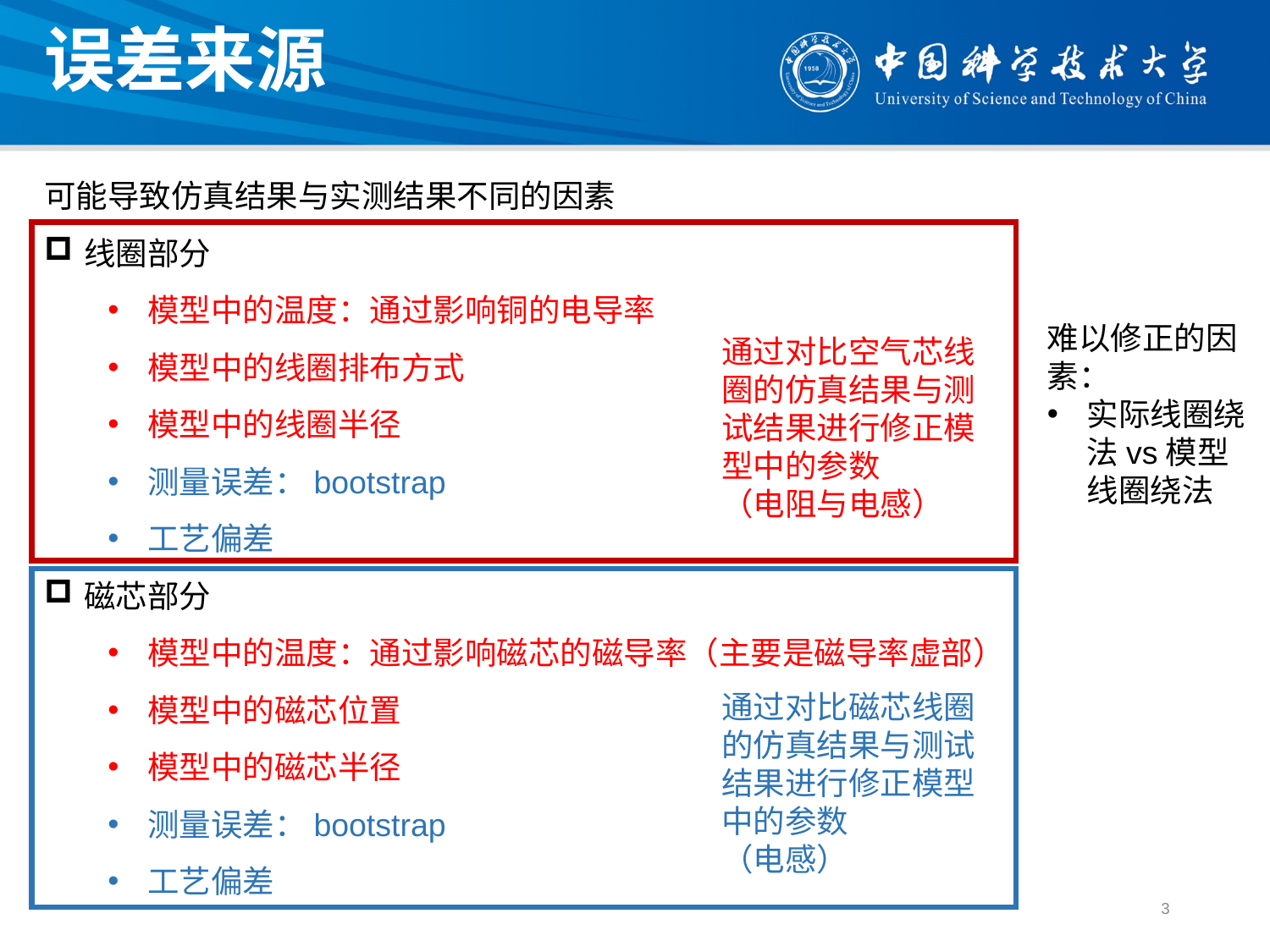

误差来源
可能导致仿真结果与实测结果不同的因素
线圈部分
模型中的温度：通过影响铜的电导率
模型中的线圈排布方式
模型中的线圈半径
测量误差：bootstrap
工艺偏差
磁芯部分
模型中的温度：通过影响磁芯的磁导率（主要是磁导率虚部）
模型中的磁芯位置
模型中的磁芯半径
测量误差：bootstrap
工艺偏差

难以修正的因素：
实际线圈绕法vs模型线圈绕法

通过对比空气芯线圈的仿真结果与测试结果进行修正模型中的参数
（电阻与电感）

通过对比磁芯线圈的仿真结果与测试结果进行修正模型中的参数
（电感）
3